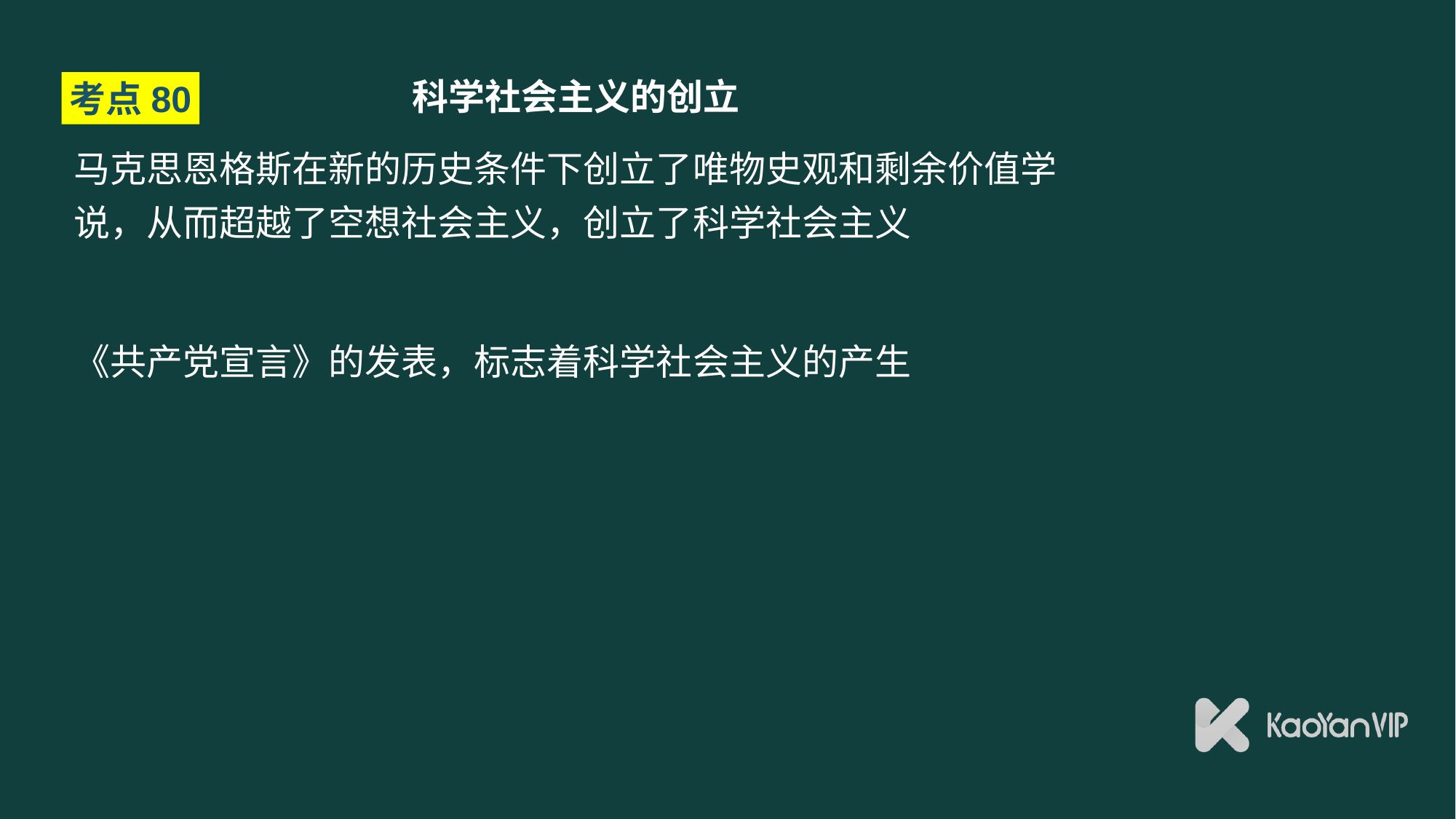

# 科学社会主义的创立
考点80
马克思恩格斯在新的历史条件下创立了唯物史观和剩余价值学说，从而超越了空想社会主义，创立了科学社会主义

《共产党宣言》的发表，标志着科学社会主义的产生